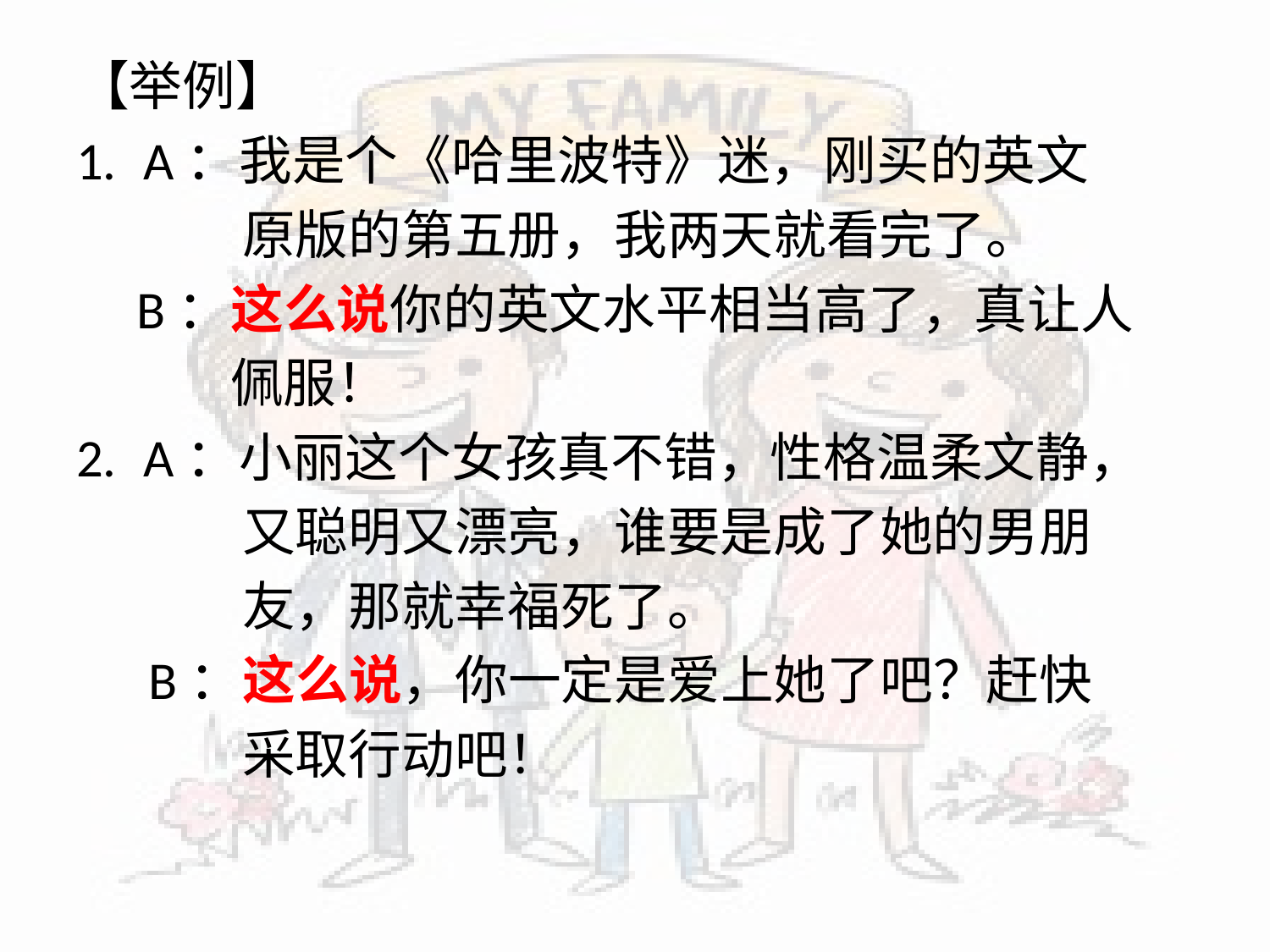

【举例】
A：我是个《哈里波特》迷，刚买的英文
             原版的第五册，我两天就看完了。
     B：这么说你的英文水平相当高了，真让人
            佩服！
A：小丽这个女孩真不错，性格温柔文静，
             又聪明又漂亮，谁要是成了她的男朋
             友，那就幸福死了。
      B：这么说，你一定是爱上她了吧？赶快
             采取行动吧！